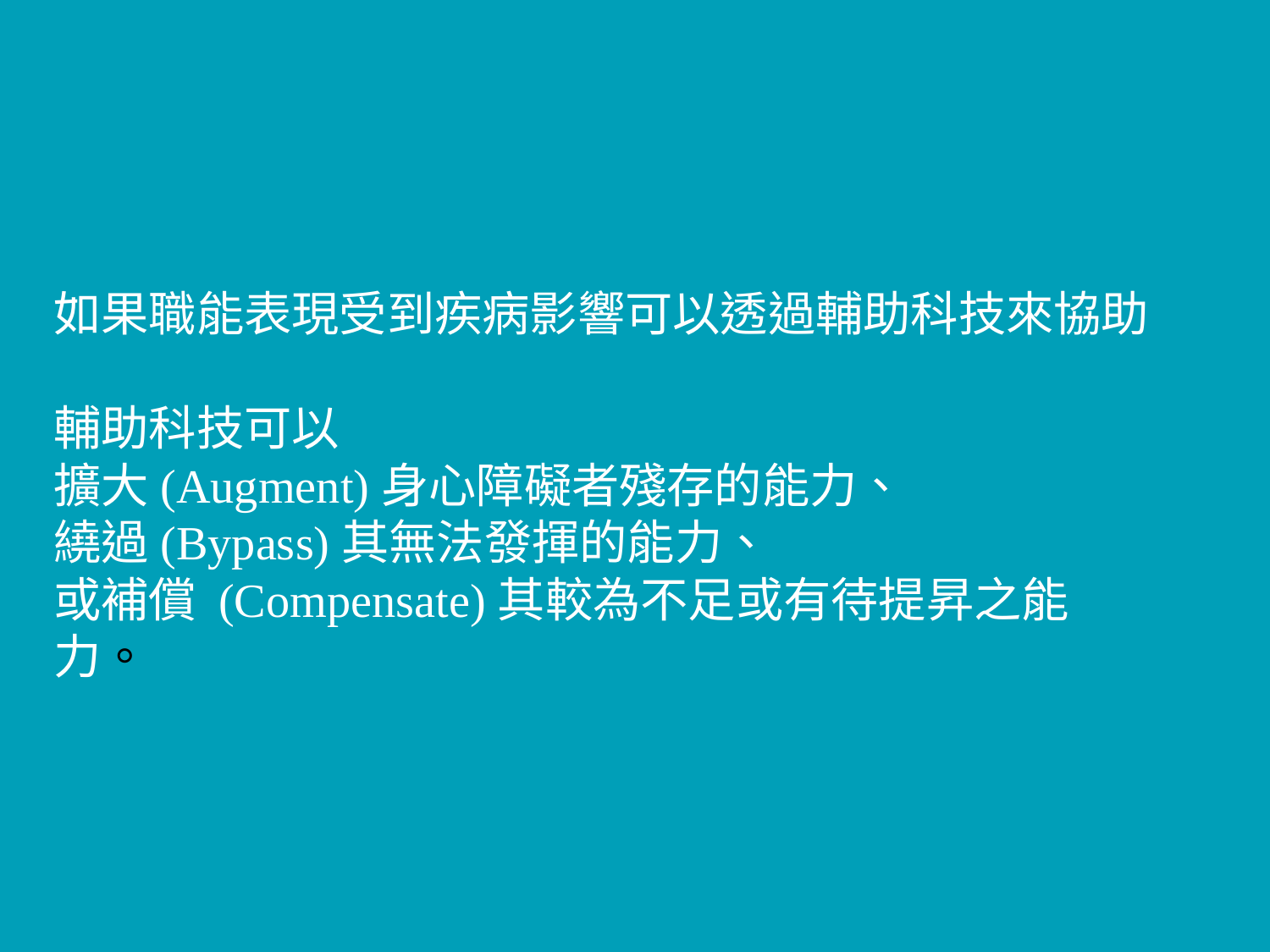

如果職能表現受到疾病影響可以透過輔助科技來協助

輔助科技可以
擴大(Augment)身心障礙者殘存的能力、
繞過(Bypass)其無法發揮的能力、
或補償 (Compensate)其較為不足或有待提昇之能 力。